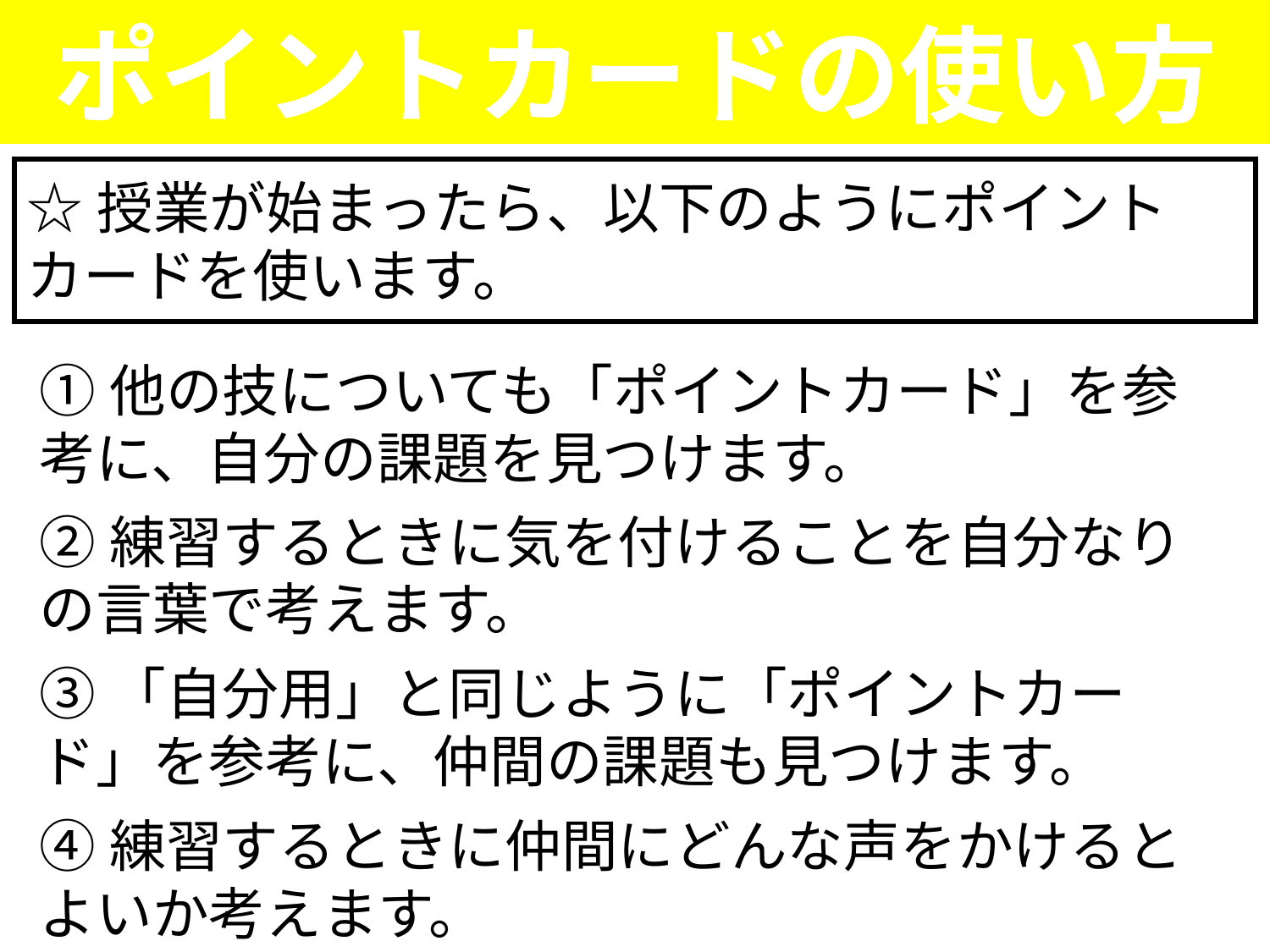

ポイントカードの使い方
☆授業が始まったら、以下のようにポイントカードを使います。
①他の技についても「ポイントカード」を参考に、自分の課題を見つけます。
②練習するときに気を付けることを自分なりの言葉で考えます。
③「自分用」と同じように「ポイントカード」を参考に、仲間の課題も見つけます。
④練習するときに仲間にどんな声をかけるとよいか考えます。